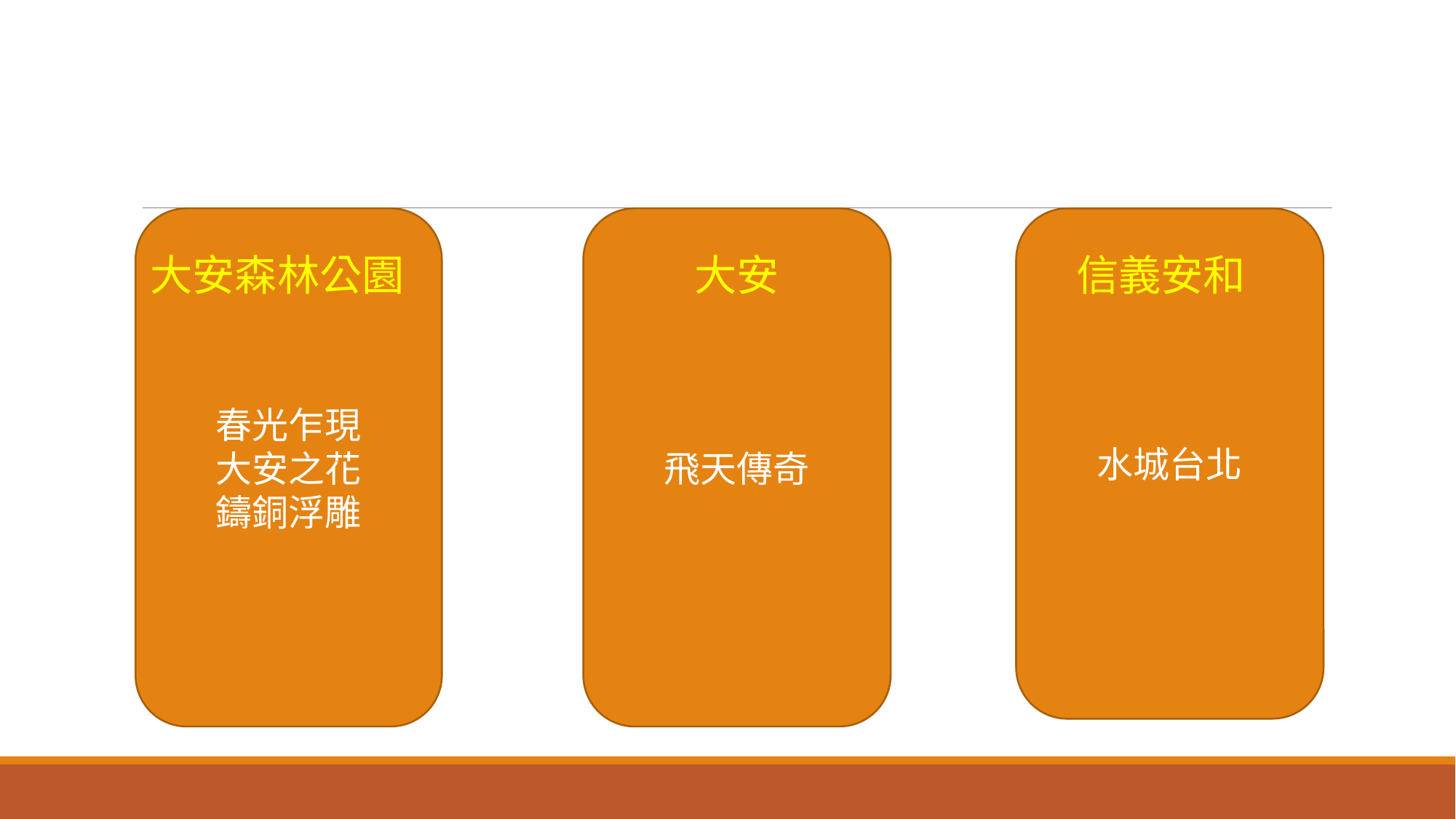

春光乍現
大安之花
鑄銅浮雕
飛天傳奇
水城台北
大安森林公園
大安
信義安和